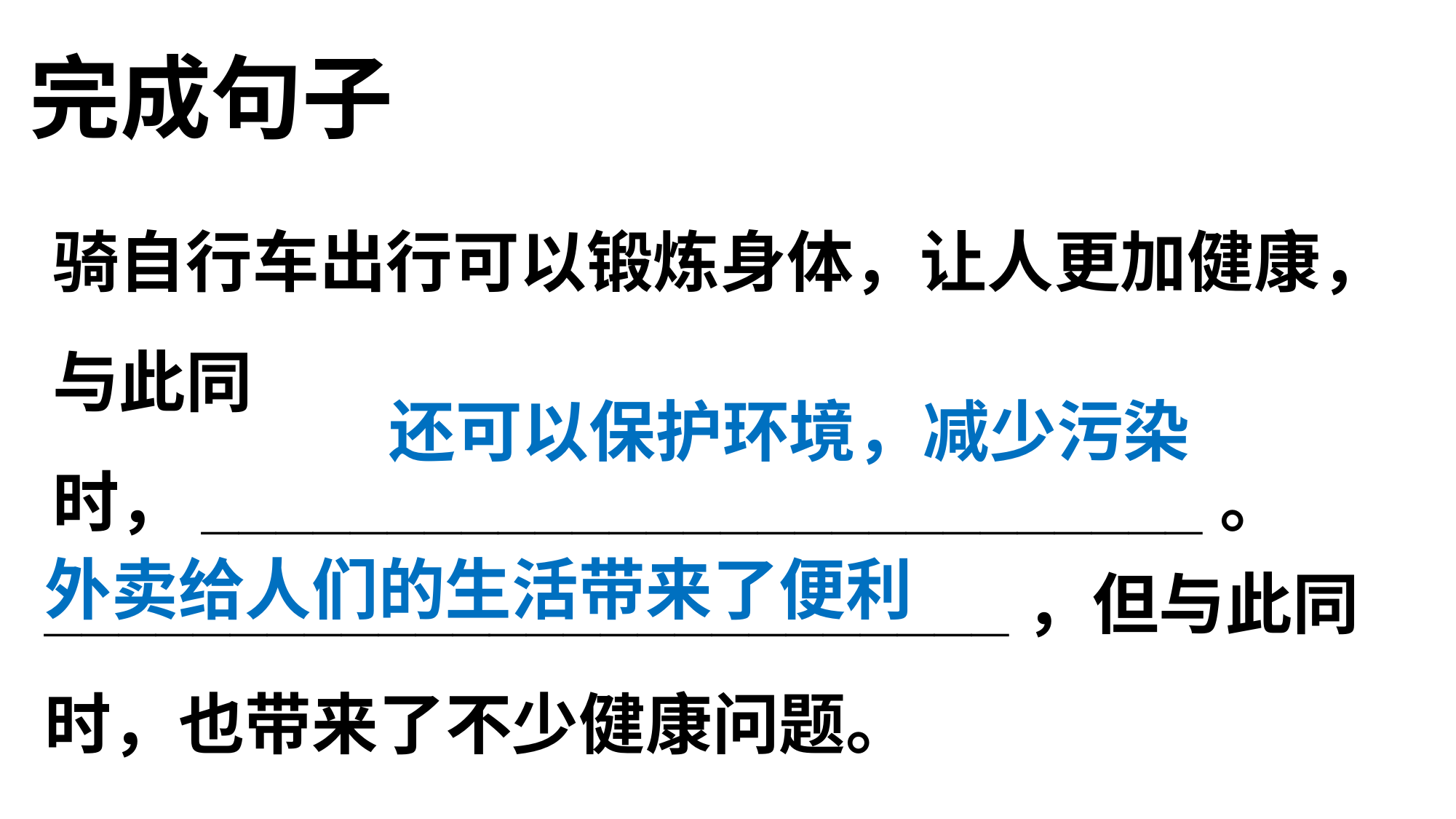

完成句子
骑自行车出行可以锻炼身体，让人更加健康，与此同时，___________________________。
还可以保护环境，减少污染
__________________________，但与此同时，也带来了不少健康问题。
外卖给人们的生活带来了便利